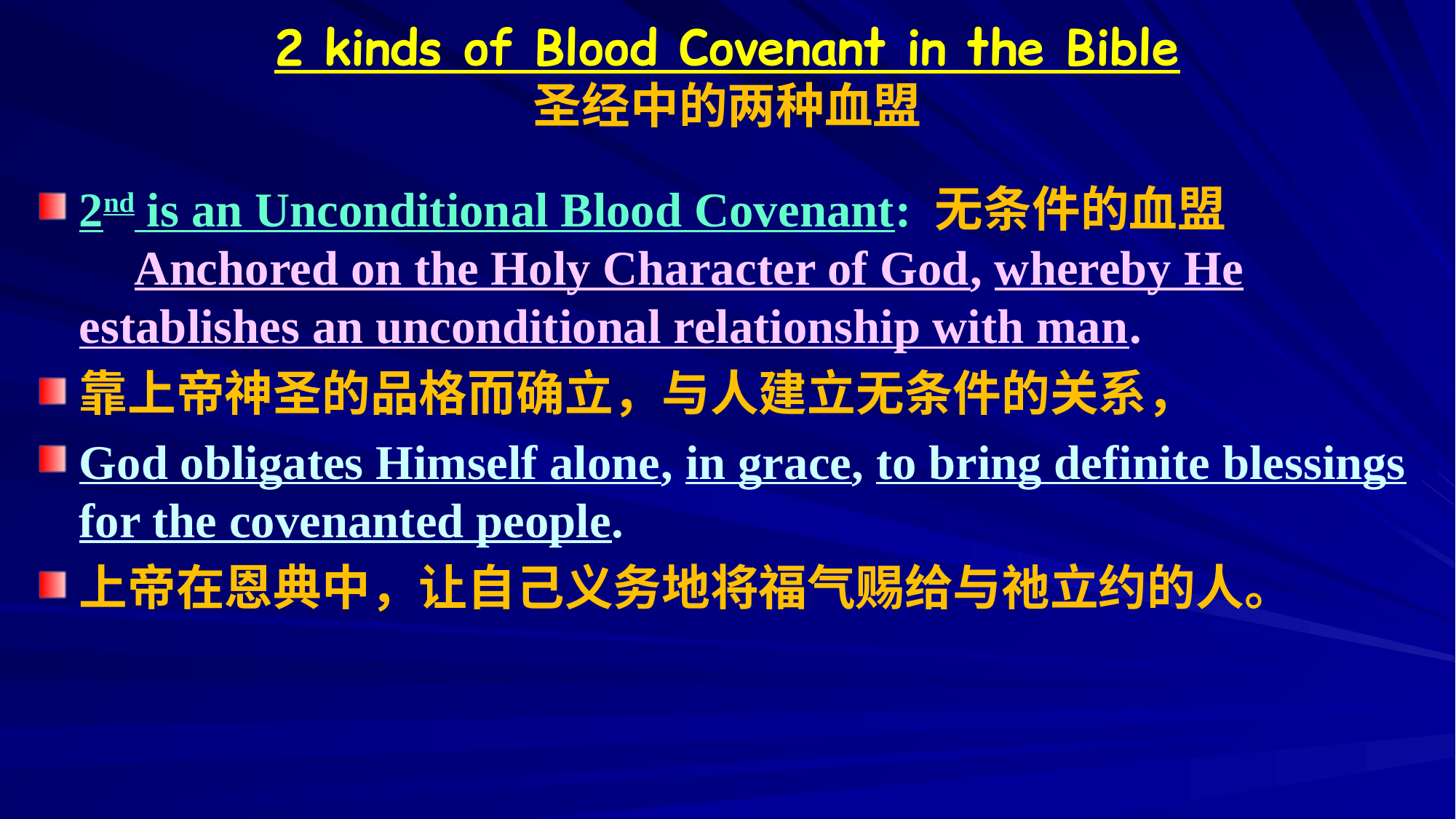

# 2 kinds of Blood Covenant in the Bible 圣经中的两种血盟
2nd is an Unconditional Blood Covenant: 无条件的血盟 		         Anchored on the Holy Character of God, whereby He establishes an unconditional relationship with man.
靠上帝神圣的品格而确立，与人建立无条件的关系，
God obligates Himself alone, in grace, to bring definite blessings for the covenanted people.
上帝在恩典中，让自己义务地将福气赐给与祂立约的人。